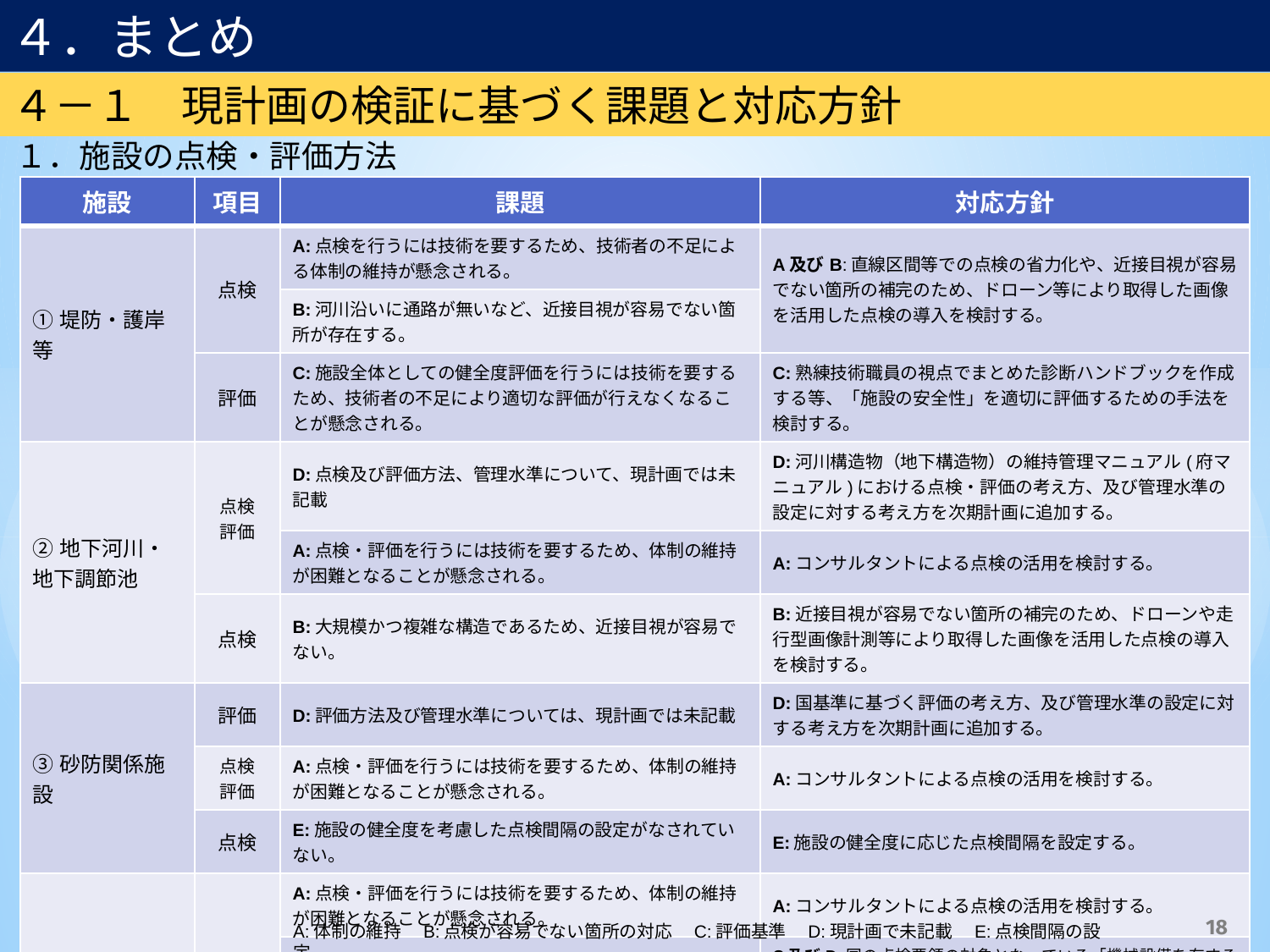

４．まとめ
４－１　現計画の検証に基づく課題と対応方針
１．施設の点検・評価方法
| 施設 | 項目 | 課題 | 対応方針 |
| --- | --- | --- | --- |
| ①堤防・護岸等 | 点検 | A:点検を行うには技術を要するため、技術者の不足による体制の維持が懸念される。 | A及びB:直線区間等での点検の省力化や、近接目視が容易でない箇所の補完のため、ドローン等により取得した画像を活用した点検の導入を検討する。 |
|  |  | B:河川沿いに通路が無いなど、近接目視が容易でない箇所が存在する。 | ドローン等により取得した画像を活用した点検の導入を検討する |
|  | 評価 | C:施設全体としての健全度評価を行うには技術を要するため、技術者の不足により適切な評価が行えなくなることが懸念される。 | C:熟練技術職員の視点でまとめた診断ハンドブックを作成する等、「施設の安全性」を適切に評価するための手法を検討する。 |
| ②地下河川・地下調節池 | 点検 評価 | D:点検及び評価方法、管理水準について、現計画では未記載 | D:河川構造物（地下構造物）の維持管理マニュアル(府マニュアル)における点検・評価の考え方、及び管理水準の設定に対する考え方を次期計画に追加する。 |
|  |  | A:点検・評価を行うには技術を要するため、体制の維持が困難となることが懸念される。 | A:コンサルタントによる点検の活用を検討する。 |
|  | 点検 | B:大規模かつ複雑な構造であるため、近接目視が容易でない。 | B:近接目視が容易でない箇所の補完のため、ドローンや走行型画像計測等により取得した画像を活用した点検の導入を検討する。 |
| ③砂防関係施設 | 評価 | D:評価方法及び管理水準については、現計画では未記載 | D:国基準に基づく評価の考え方、及び管理水準の設定に対する考え方を次期計画に追加する。 |
| ③砂防関係施設 | 点検 評価 | A:点検・評価を行うには技術を要するため、体制の維持が困難となることが懸念される。 | A:コンサルタントによる点検の活用を検討する。 |
|  | 点検 | E:施設の健全度を考慮した点検間隔の設定がなされていない。 | E:施設の健全度に応じた点検間隔を設定する。 |
| ⑤その他施設 | 点検 評価 | A:点検・評価を行うには技術を要するため、体制の維持が困難となることが懸念される。 | A:コンサルタントによる点検の活用を検討する。 |
|  |  | D:点検及び評価方法、維持管理手法、管理水準について、現計画では未記載 C:損傷度や健全度の判定を行っていないため、補修の優先順位付けをする際に各施設を横並びで評価しにくい。 | C及びD:国の点検要領の対象となっている「機械設備を有する排水機場等の土木構造物」については、国基準等に基づく点検・評価の考え方、及び管理水準の設定に対する考え方を次期計画に追加する。 　また、「水都関連施設」及び「その他維持管理を要する施設」は、類似施設の国基準を基に点検・評価の考え方を次期計画に追加可能なものと、明確な基準がないため、これまでの取組（損傷状況の把握・蓄積）を継続するものに分類し、各々の考え方を次期計画に追加する。 |
18
A:体制の維持　B:点検が容易でない箇所の対応　C:評価基準　D:現計画で未記載　E:点検間隔の設定